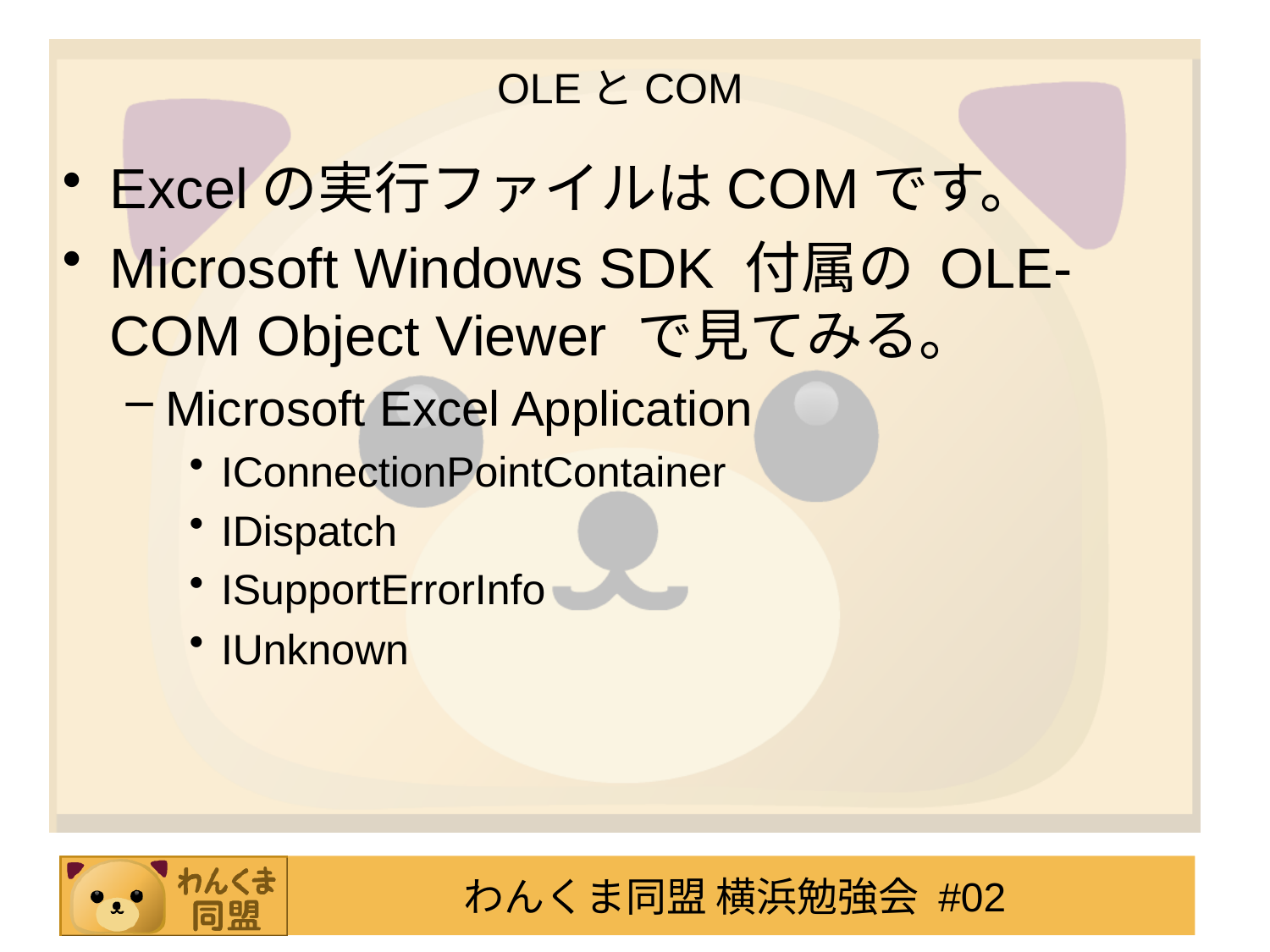

# OLEとCOM
Excelの実行ファイルはCOMです。
Microsoft Windows SDK 付属の OLE-COM Object Viewer で見てみる。
Microsoft Excel Application
IConnectionPointContainer
IDispatch
ISupportErrorInfo
IUnknown